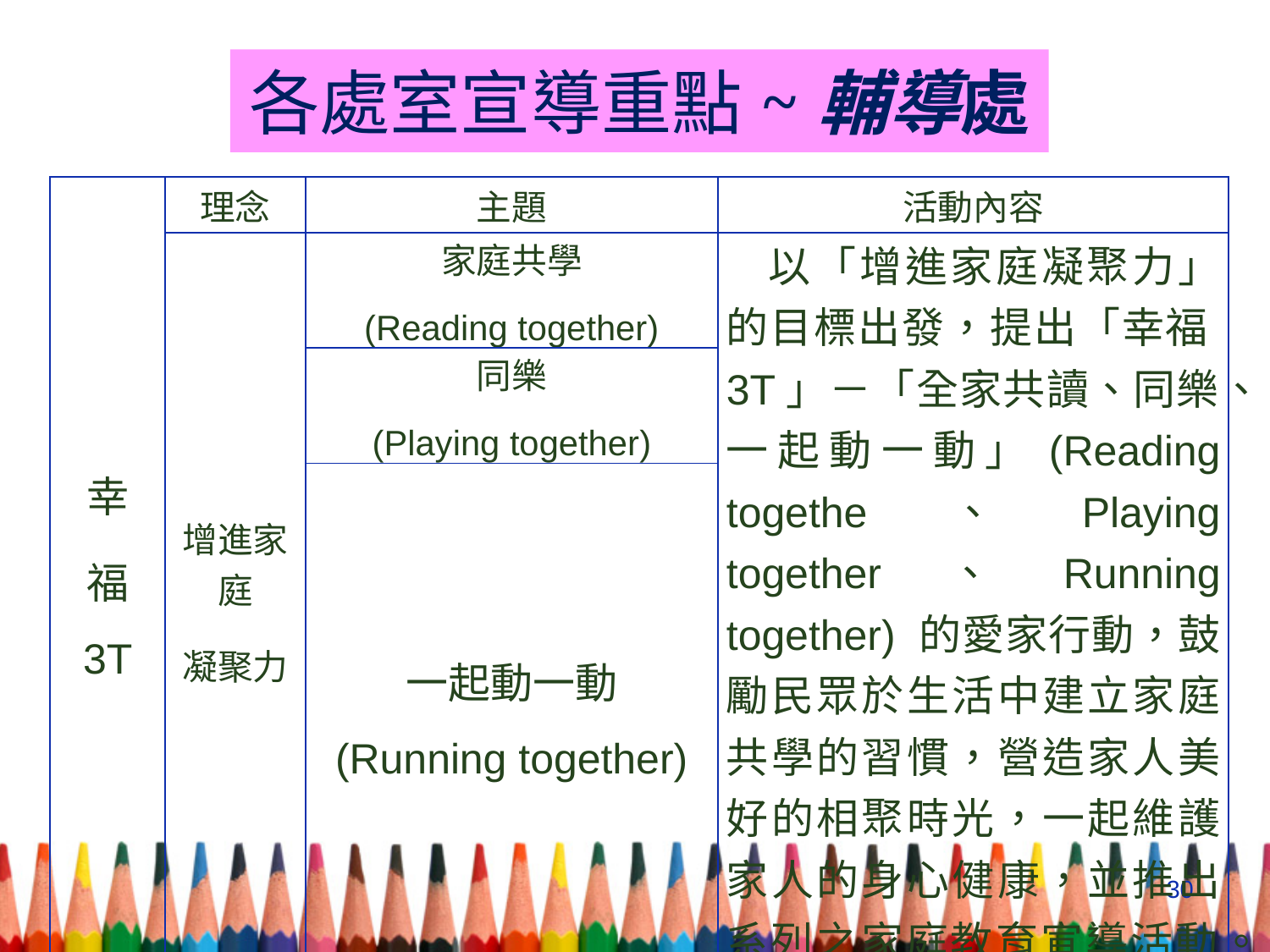

# 各處室宣導重點~輔導處
| 幸 福 3T | 理念 | 主題 | 活動內容 |
| --- | --- | --- | --- |
|  | 增進家庭 凝聚力 | 家庭共學 (Reading together) | 以「增進家庭凝聚力」的目標出發，提出「幸福3T」－「全家共讀、同樂、一起動一動」(Reading togethe、Playing together、Running together) 的愛家行動，鼓勵民眾於生活中建立家庭共學的習慣，營造家人美好的相聚時光，一起維護家人的身心健康，並推出系列之家庭教育宣導活動。 |
|  |  | 同樂 (Playing together) |  |
|  |  | 一起動一動 (Running together) |  |
30